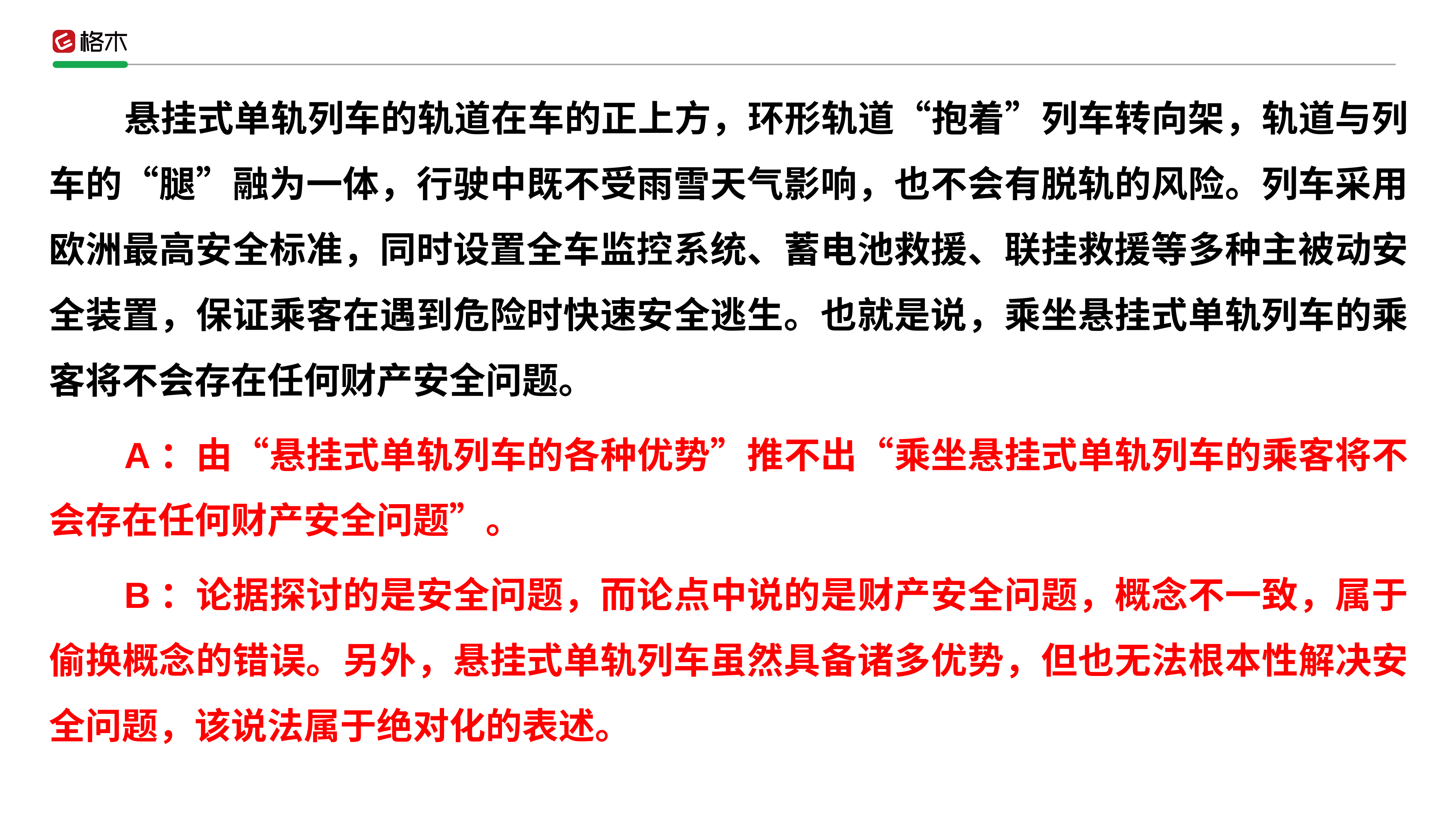

悬挂式单轨列车的轨道在车的正上方，环形轨道“抱着”列车转向架，轨道与列车的“腿”融为一体，行驶中既不受雨雪天气影响，也不会有脱轨的风险。列车采用欧洲最高安全标准，同时设置全车监控系统、蓄电池救援、联挂救援等多种主被动安全装置，保证乘客在遇到危险时快速安全逃生。也就是说，乘坐悬挂式单轨列车的乘客将不会存在任何财产安全问题。
A：由“悬挂式单轨列车的各种优势”推不出“乘坐悬挂式单轨列车的乘客将不会存在任何财产安全问题”。
B：论据探讨的是安全问题，而论点中说的是财产安全问题，概念不一致，属于偷换概念的错误。另外，悬挂式单轨列车虽然具备诸多优势，但也无法根本性解决安全问题，该说法属于绝对化的表述。